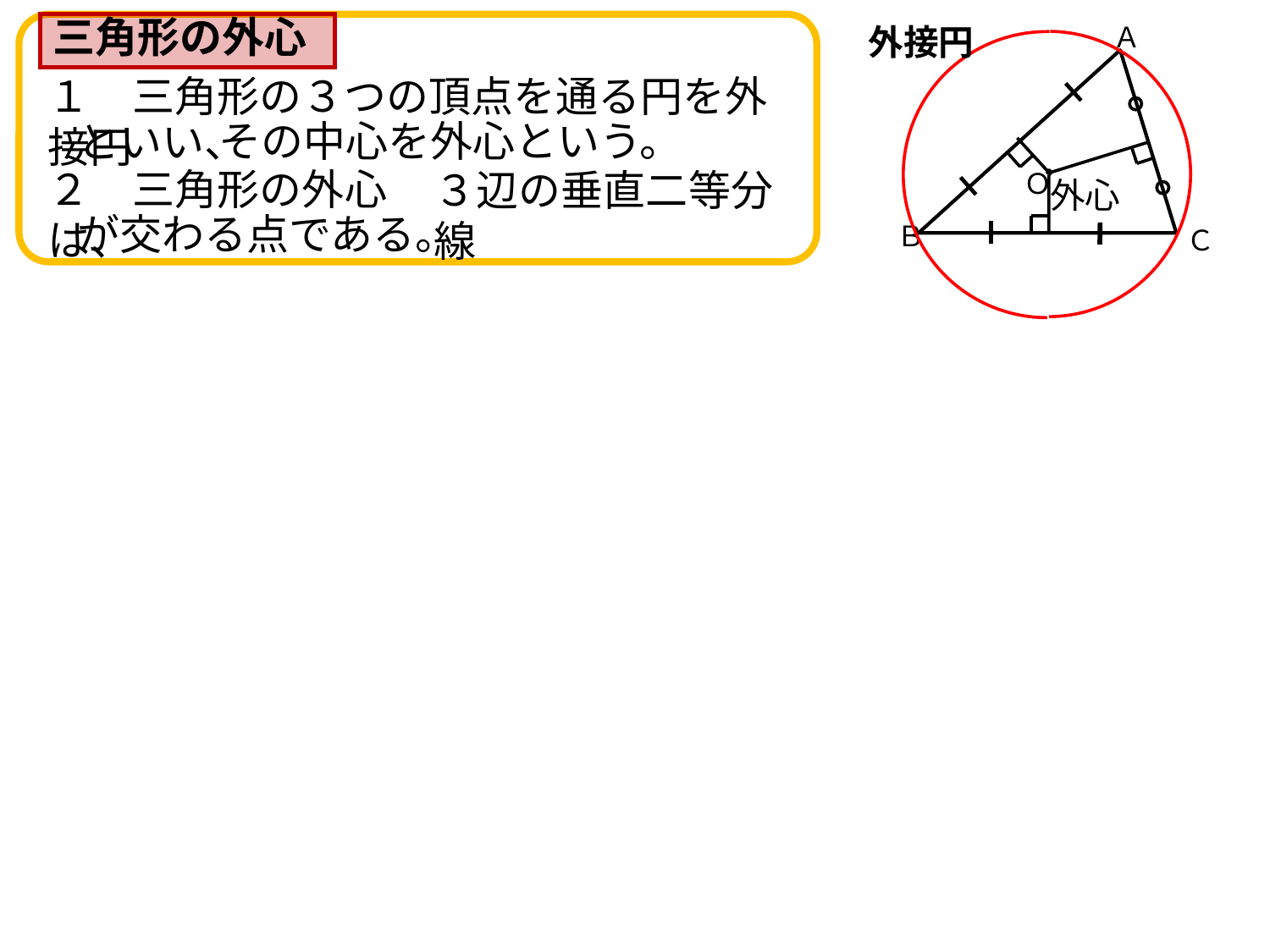

Ａ

Ｂ
Ｃ
外接円
三角形の外心

１　三角形の３つの頂点を通る円を外接円

その中心を外心という。
といい、

２　三角形の外心は、
３辺の垂直二等分線
Ｏ

外心

が交わる点である。